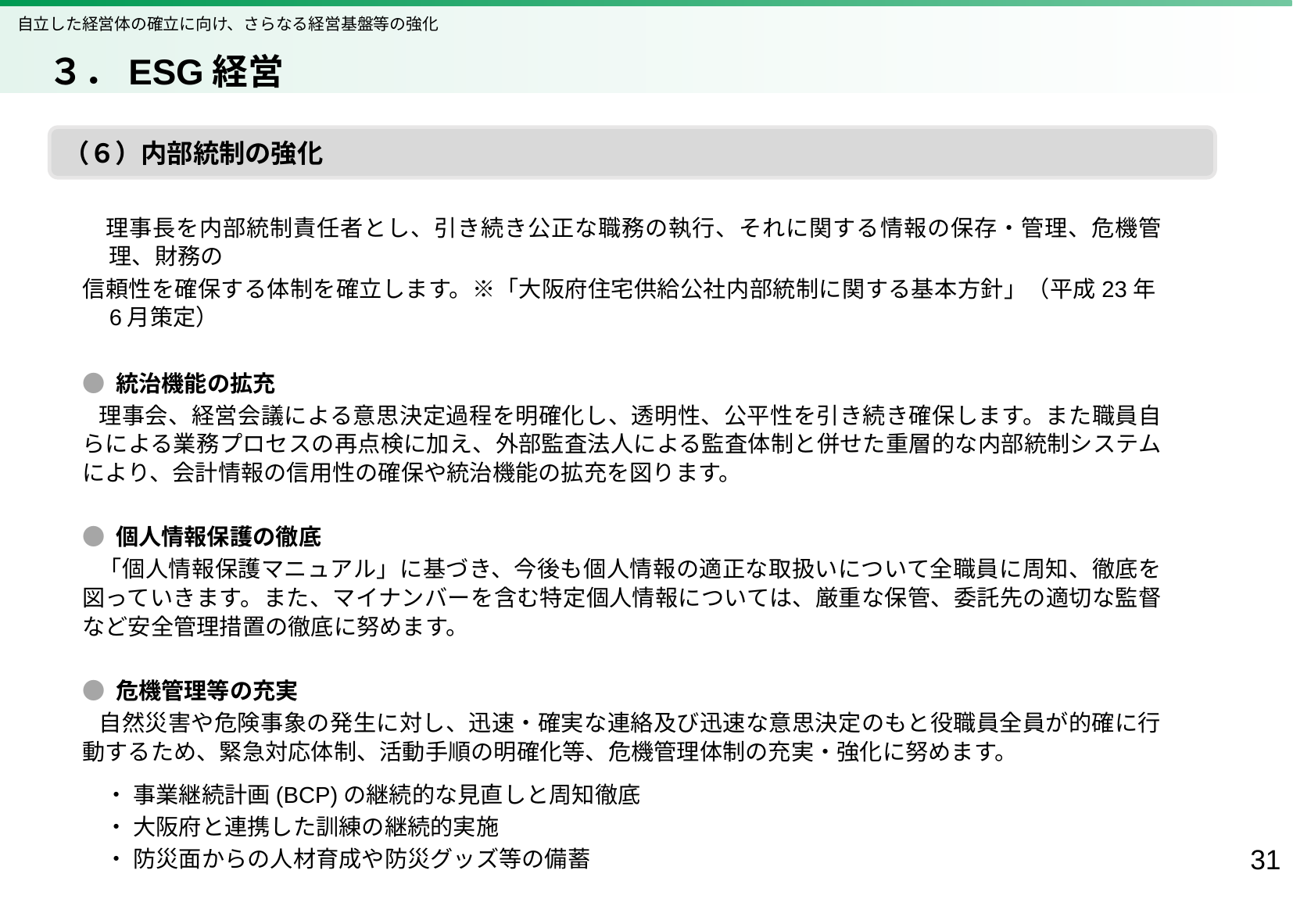

自立した経営体の確立に向け、さらなる経営基盤等の強化
　３．ESG経営
（６）内部統制の強化
　理事長を内部統制責任者とし、引き続き公正な職務の執行、それに関する情報の保存・管理、危機管理、財務の
信頼性を確保する体制を確立します。※「大阪府住宅供給公社内部統制に関する基本方針」（平成23年6月策定）

● 統治機能の拡充
  理事会、経営会議による意思決定過程を明確化し、透明性、公平性を引き続き確保します。また職員自らによる業務プロセスの再点検に加え、外部監査法人による監査体制と併せた重層的な内部統制システムにより、会計情報の信用性の確保や統治機能の拡充を図ります。

● 個人情報保護の徹底
  「個人情報保護マニュアル」に基づき、今後も個人情報の適正な取扱いについて全職員に周知、徹底を図っていきます。また、マイナンバーを含む特定個人情報については、厳重な保管、委託先の適切な監督など安全管理措置の徹底に努めます。

● 危機管理等の充実
  自然災害や危険事象の発生に対し、迅速・確実な連絡及び迅速な意思決定のもと役職員全員が的確に行動するため、緊急対応体制、活動手順の明確化等、危機管理体制の充実・強化に努めます。

　・ 事業継続計画(BCP)の継続的な見直しと周知徹底
　・ 大阪府と連携した訓練の継続的実施
　・ 防災面からの人材育成や防災グッズ等の備蓄
31